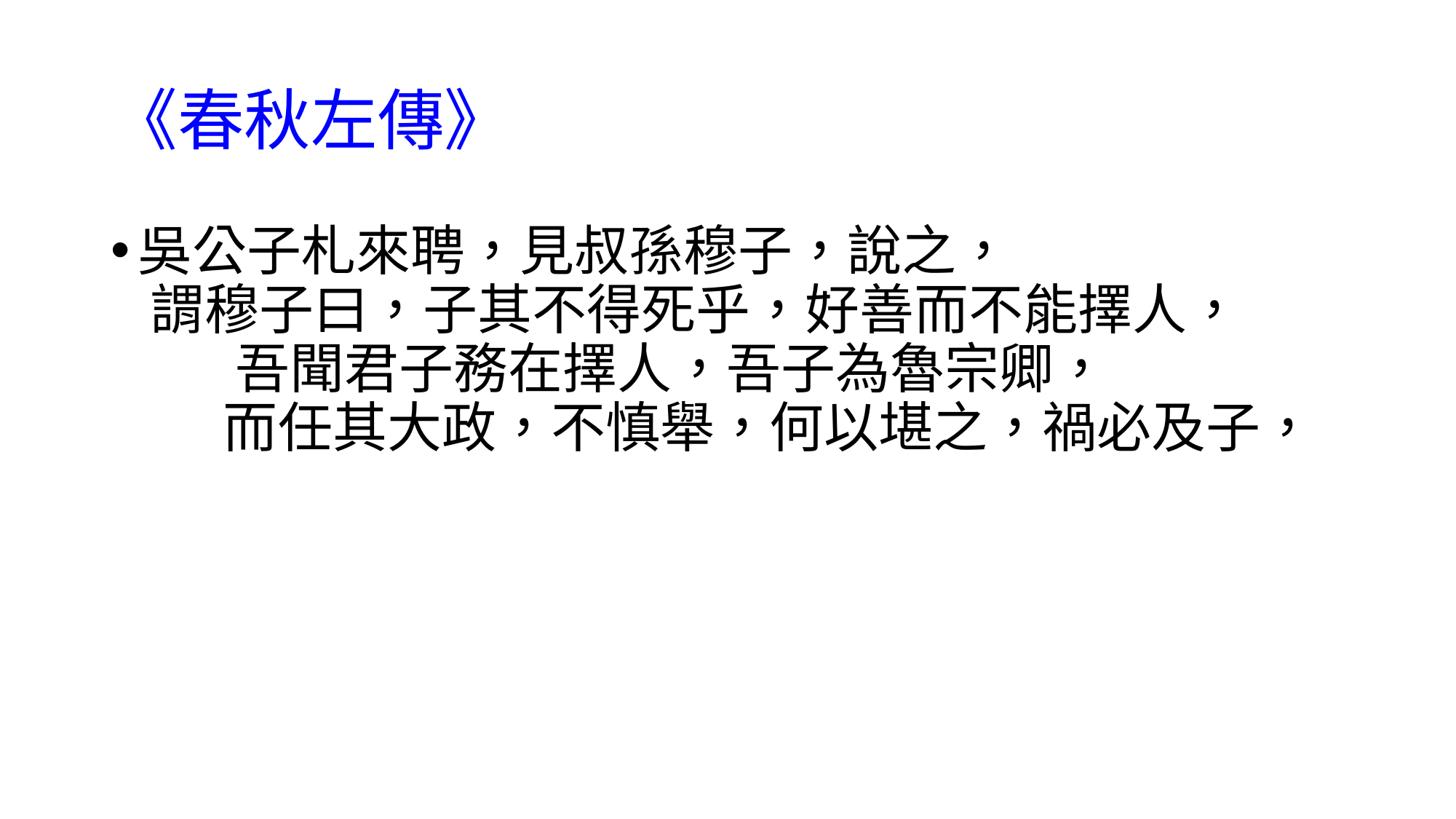

# 《春秋左傳》
吳公子札來聘，見叔孫穆子，說之，                             謂穆子曰，子其不得死乎，好善而不能擇人，                 吾聞君子務在擇人，吾子為魯宗卿，                           而任其大政，不慎舉，何以堪之，禍必及子，